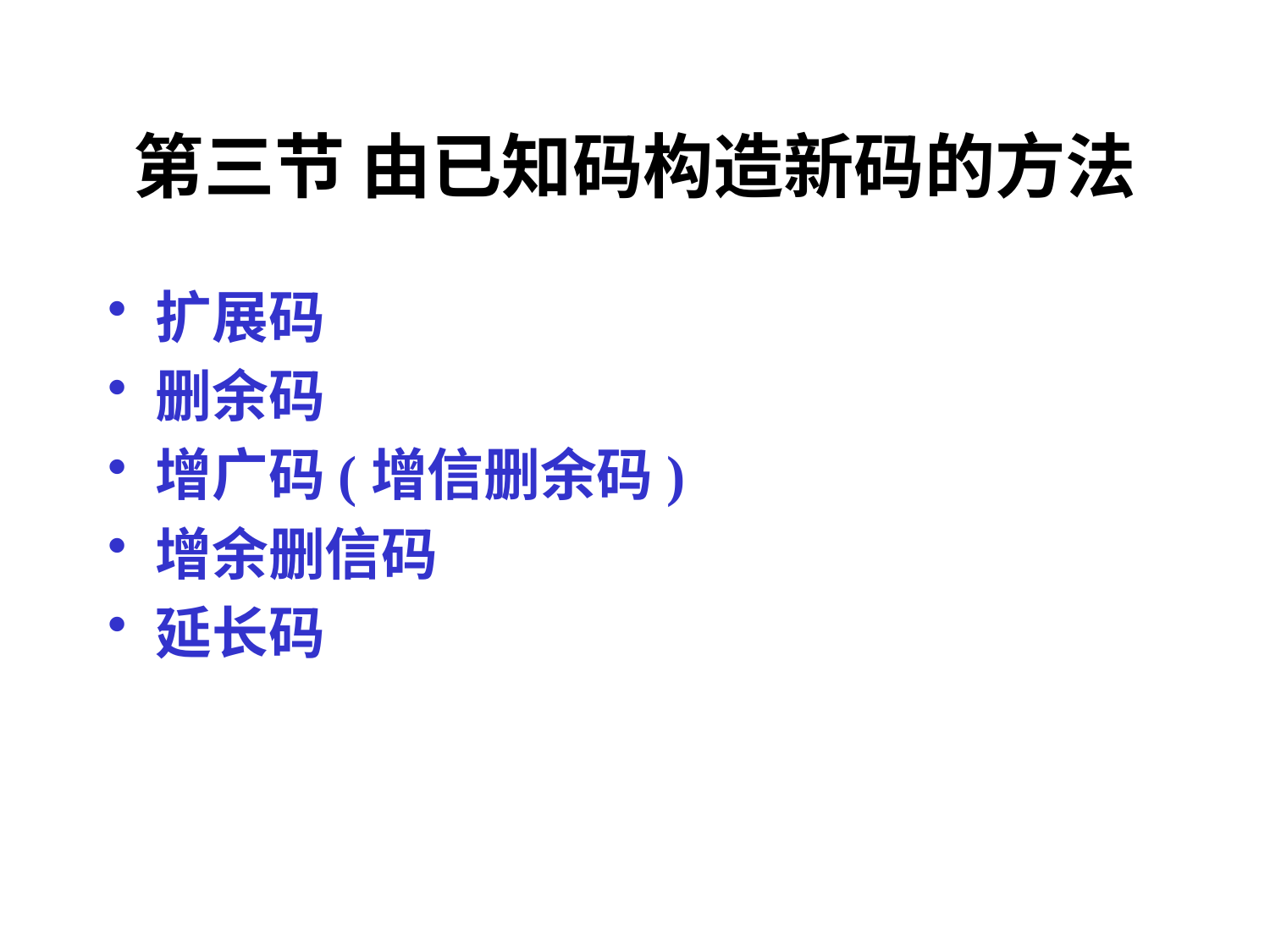

# 第三节 由已知码构造新码的方法
扩展码
删余码
增广码(增信删余码)
增余删信码
延长码